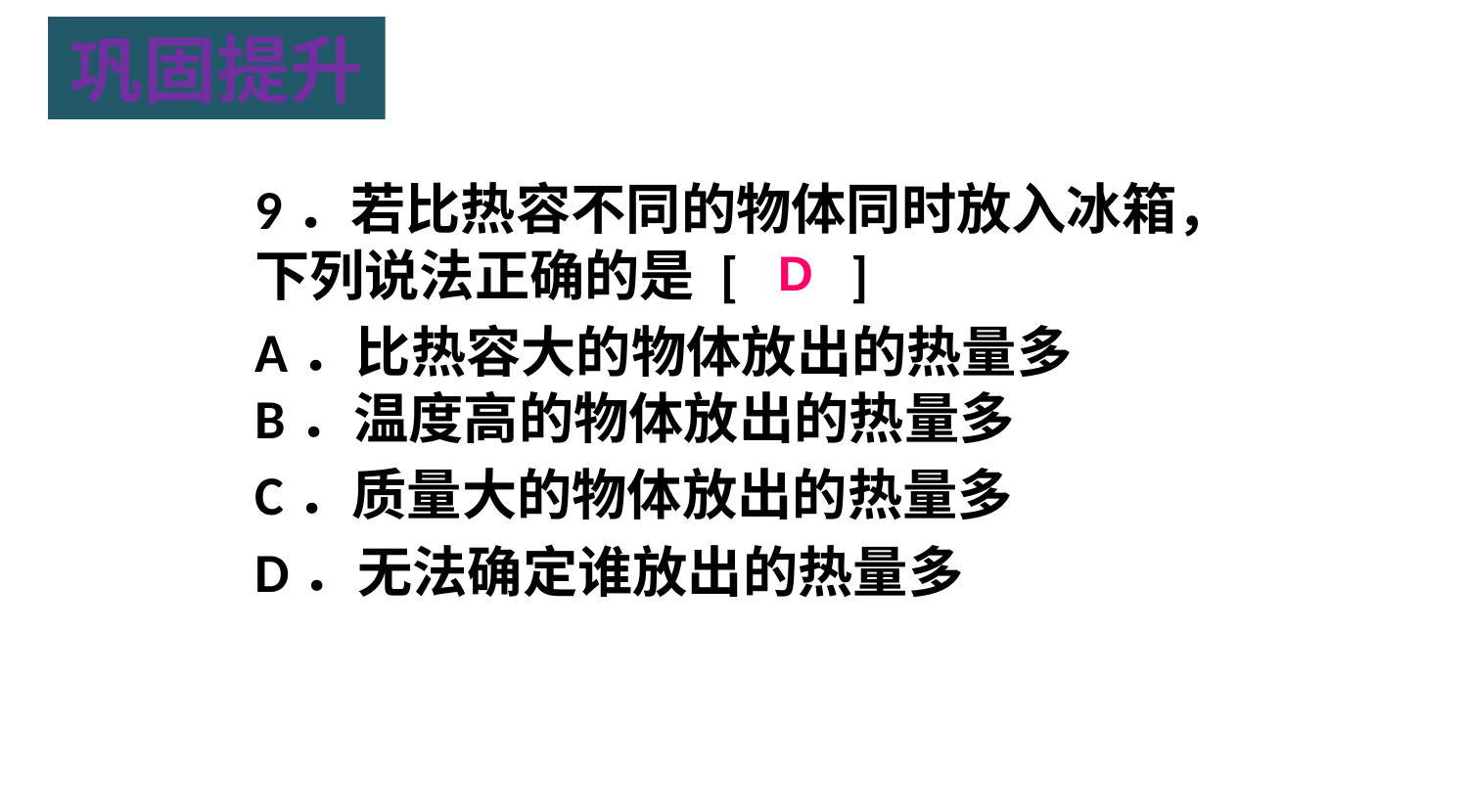

巩固提升

9．若比热容不同的物体同时放入冰箱，下列说法正确的是 [         ]
A．比热容大的物体放出的热量多   B．温度高的物体放出的热量多
C．质量大的物体放出的热量多
D．无法确定谁放出的热量多
D